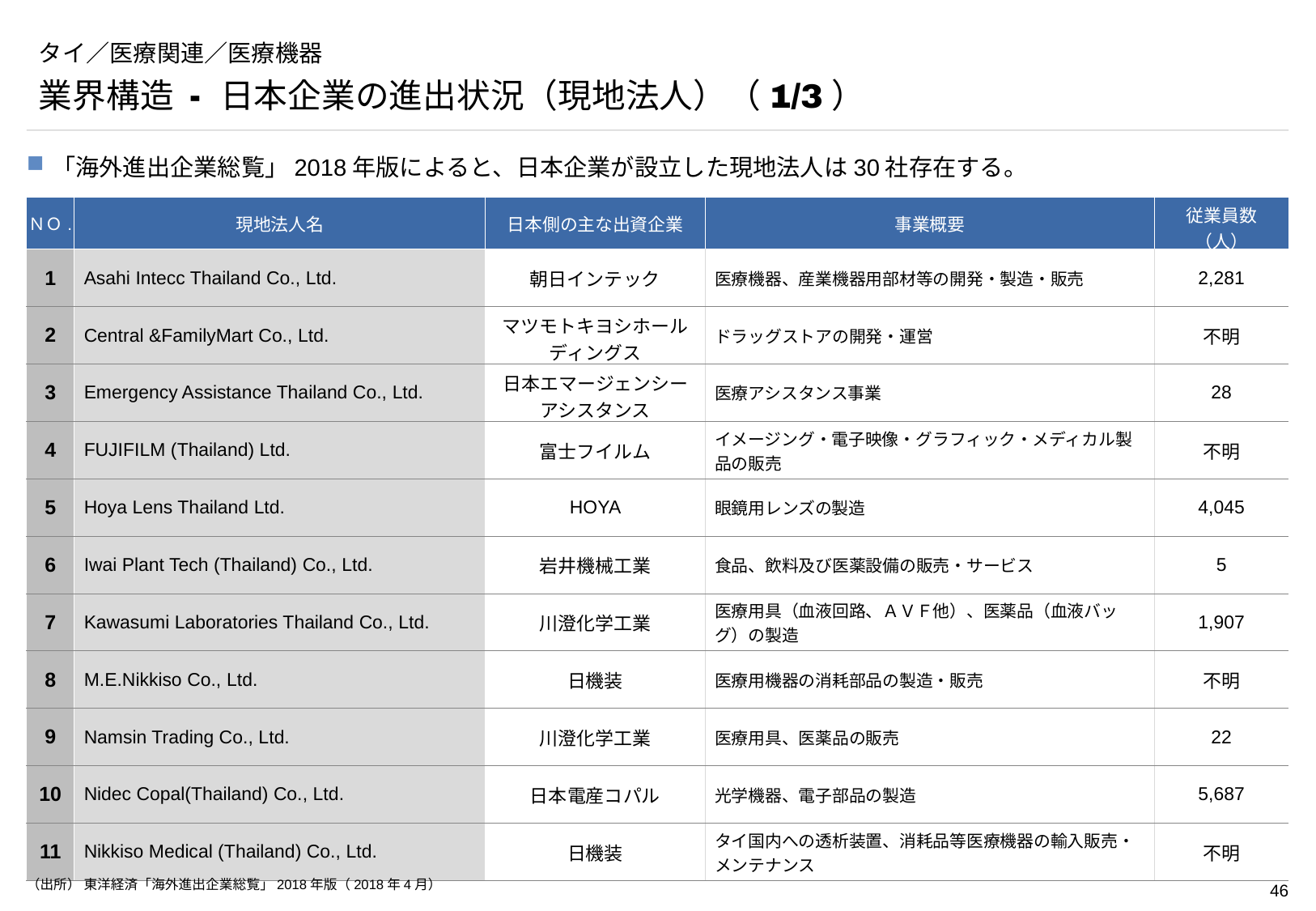

# タイ／医療関連／医療機器
業界構造 - 日本企業の進出状況（現地法人）（1/3）
「海外進出企業総覧」2018年版によると、日本企業が設立した現地法人は30社存在する。
| ＮＯ. | 現地法人名 | 日本側の主な出資企業 | 事業概要 | 従業員数（人） |
| --- | --- | --- | --- | --- |
| 1 | Asahi Intecc Thailand Co., Ltd. | 朝日インテック | 医療機器、産業機器用部材等の開発・製造・販売 | 2,281 |
| 2 | Central &FamilyMart Co., Ltd. | マツモトキヨシホールディングス | ドラッグストアの開発・運営 | 不明 |
| 3 | Emergency Assistance Thailand Co., Ltd. | 日本エマージェンシーアシスタンス | 医療アシスタンス事業 | 28 |
| 4 | FUJIFILM (Thailand) Ltd. | 富士フイルム | イメージング・電子映像・グラフィック・メディカル製品の販売 | 不明 |
| 5 | Hoya Lens Thailand Ltd. | HOYA | 眼鏡用レンズの製造 | 4,045 |
| 6 | Iwai Plant Tech (Thailand) Co., Ltd. | 岩井機械工業 | 食品、飲料及び医薬設備の販売・サービス | 5 |
| 7 | Kawasumi Laboratories Thailand Co., Ltd. | 川澄化学工業 | 医療用具（血液回路、ＡＶＦ他）、医薬品（血液バッグ）の製造 | 1,907 |
| 8 | M.E.Nikkiso Co., Ltd. | 日機装 | 医療用機器の消耗部品の製造・販売 | 不明 |
| 9 | Namsin Trading Co., Ltd. | 川澄化学工業 | 医療用具、医薬品の販売 | 22 |
| 10 | Nidec Copal(Thailand) Co., Ltd. | 日本電産コパル | 光学機器、電子部品の製造 | 5,687 |
| 11 | Nikkiso Medical (Thailand) Co., Ltd. | 日機装 | タイ国内への透析装置、消耗品等医療機器の輸入販売・メンテナンス | 不明 |
（出所） 東洋経済「海外進出企業総覧」2018年版（2018年4月）